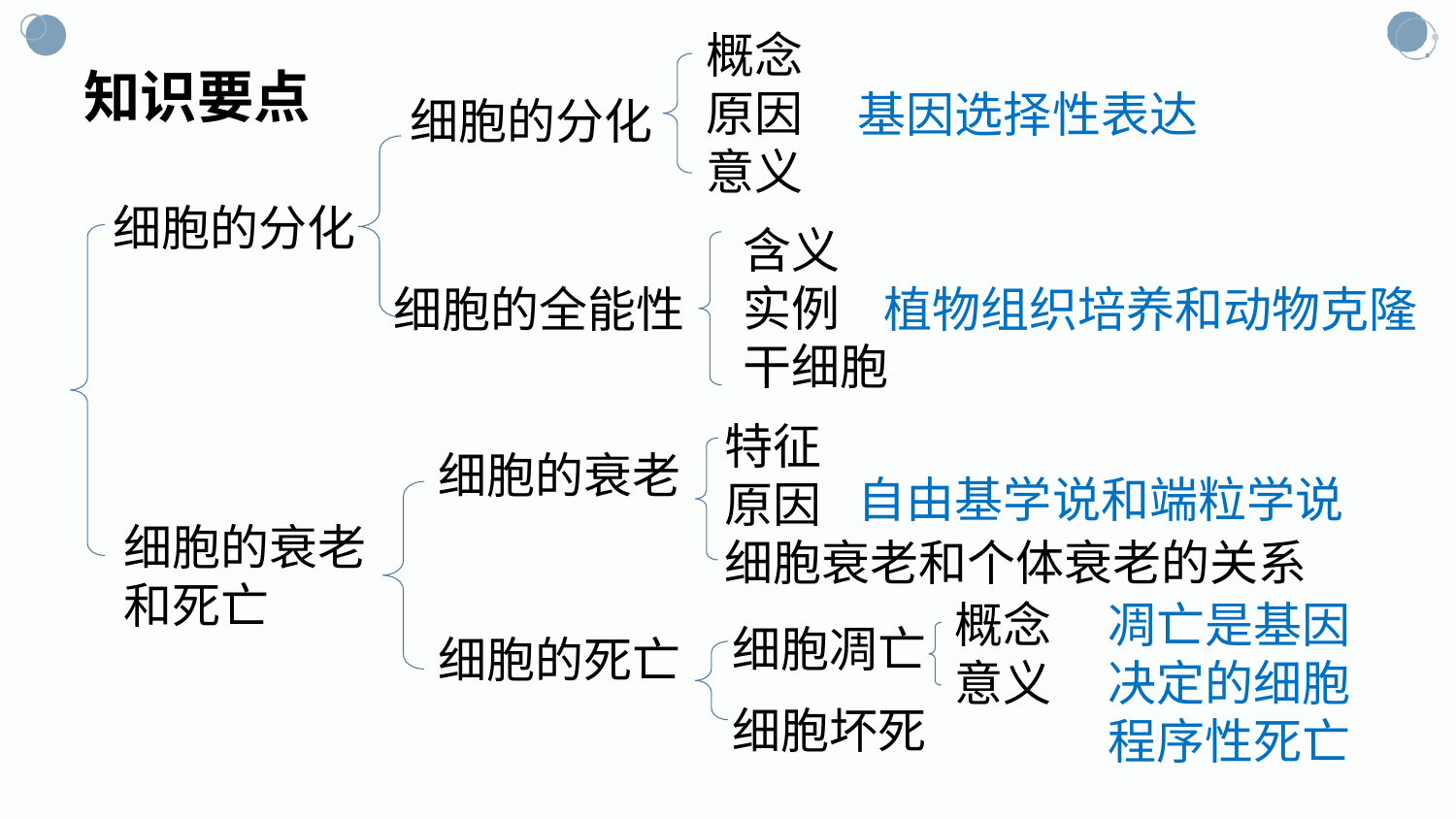

概念
原因
意义
知识要点

基因选择性表达
细胞的分化

细胞的分化
含义
实例
干细胞

植物组织培养和动物克隆
细胞的全能性
特征
原因
细胞衰老和个体衰老的关系
细胞的衰老

自由基学说和端粒学说

细胞的衰老和死亡
凋亡是基因决定的细胞程序性死亡
概念
意义
细胞凋亡
细胞的死亡

细胞坏死